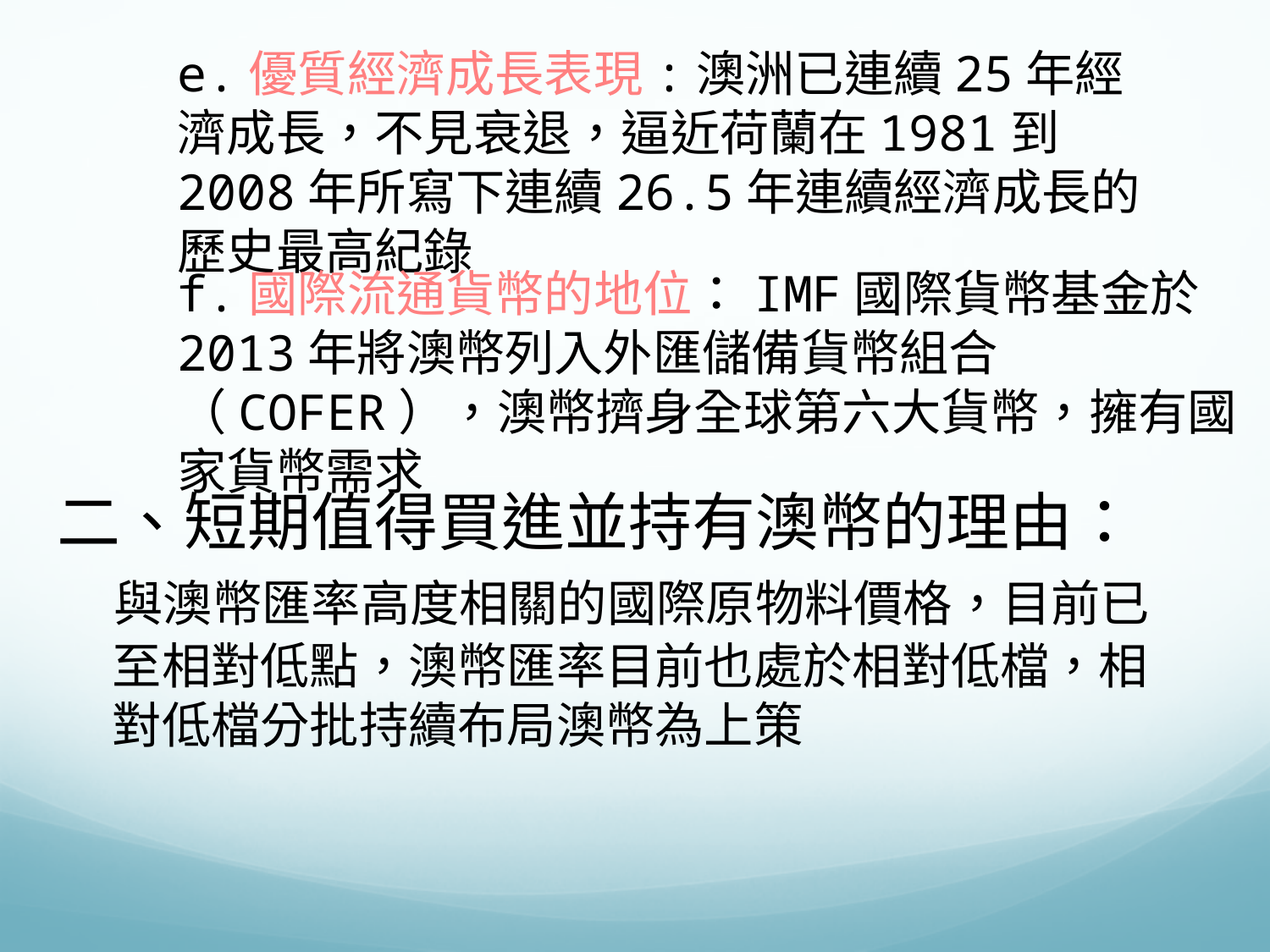

e.優質經濟成長表現:澳洲已連續25年經濟成長，不見衰退，逼近荷蘭在1981到2008年所寫下連續26.5年連續經濟成長的歷史最高紀錄
f.國際流通貨幣的地位：IMF國際貨幣基金於2013年將澳幣列入外匯儲備貨幣組合（COFER），澳幣擠身全球第六大貨幣，擁有國家貨幣需求
二、短期值得買進並持有澳幣的理由：
    與澳幣匯率高度相關的國際原物料價格，目前已
     至相對低點，澳幣匯率目前也處於相對低檔，相
     對低檔分批持續布局澳幣為上策